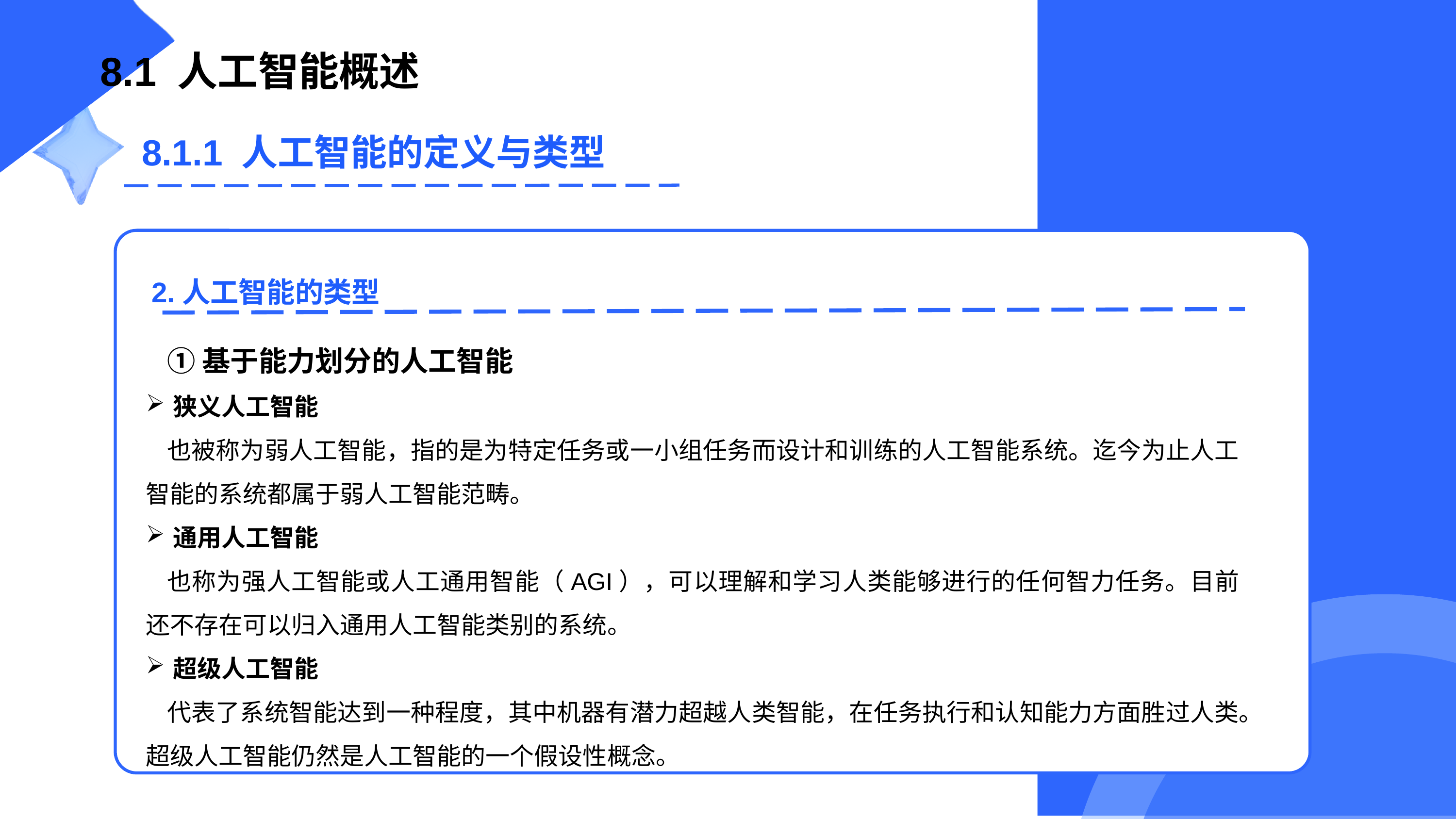

8.1 人工智能概述

8.1.1 人工智能的定义与类型

①基于能力划分的人工智能
狭义人工智能
也被称为弱人工智能，指的是为特定任务或一小组任务而设计和训练的人工智能系统。迄今为止人工智能的系统都属于弱人工智能范畴。
通用人工智能
也称为强人工智能或人工通用智能（AGI），可以理解和学习人类能够进行的任何智力任务。目前还不存在可以归入通用人工智能类别的系统。
超级人工智能
代表了系统智能达到一种程度，其中机器有潜力超越人类智能，在任务执行和认知能力方面胜过人类。超级人工智能仍然是人工智能的一个假设性概念。
2.人工智能的类型